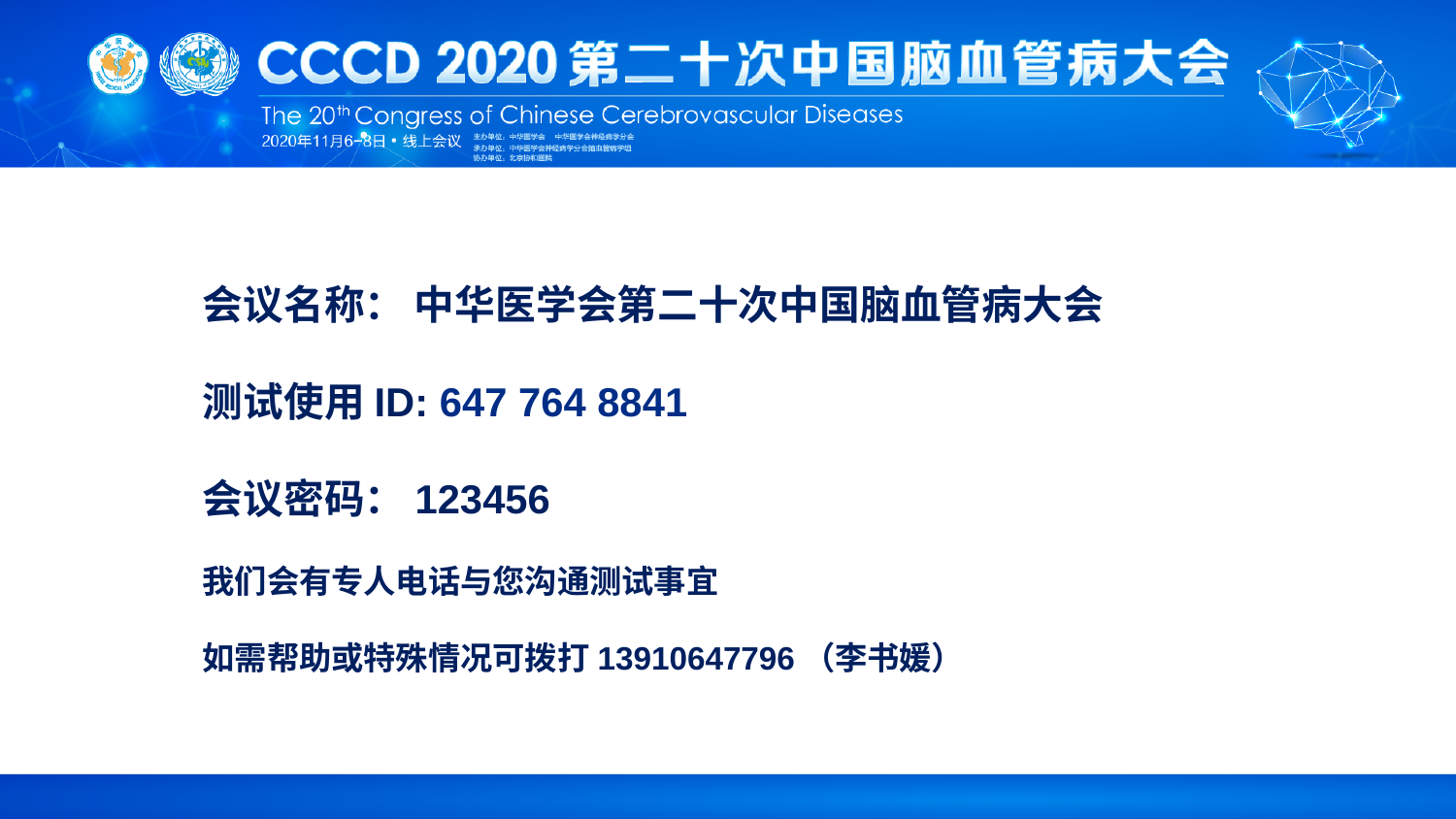

会议名称： 中华医学会第二十次中国脑血管病大会
测试使用ID: 647 764 8841
会议密码：123456
我们会有专人电话与您沟通测试事宜
如需帮助或特殊情况可拨打13910647796（李书媛）